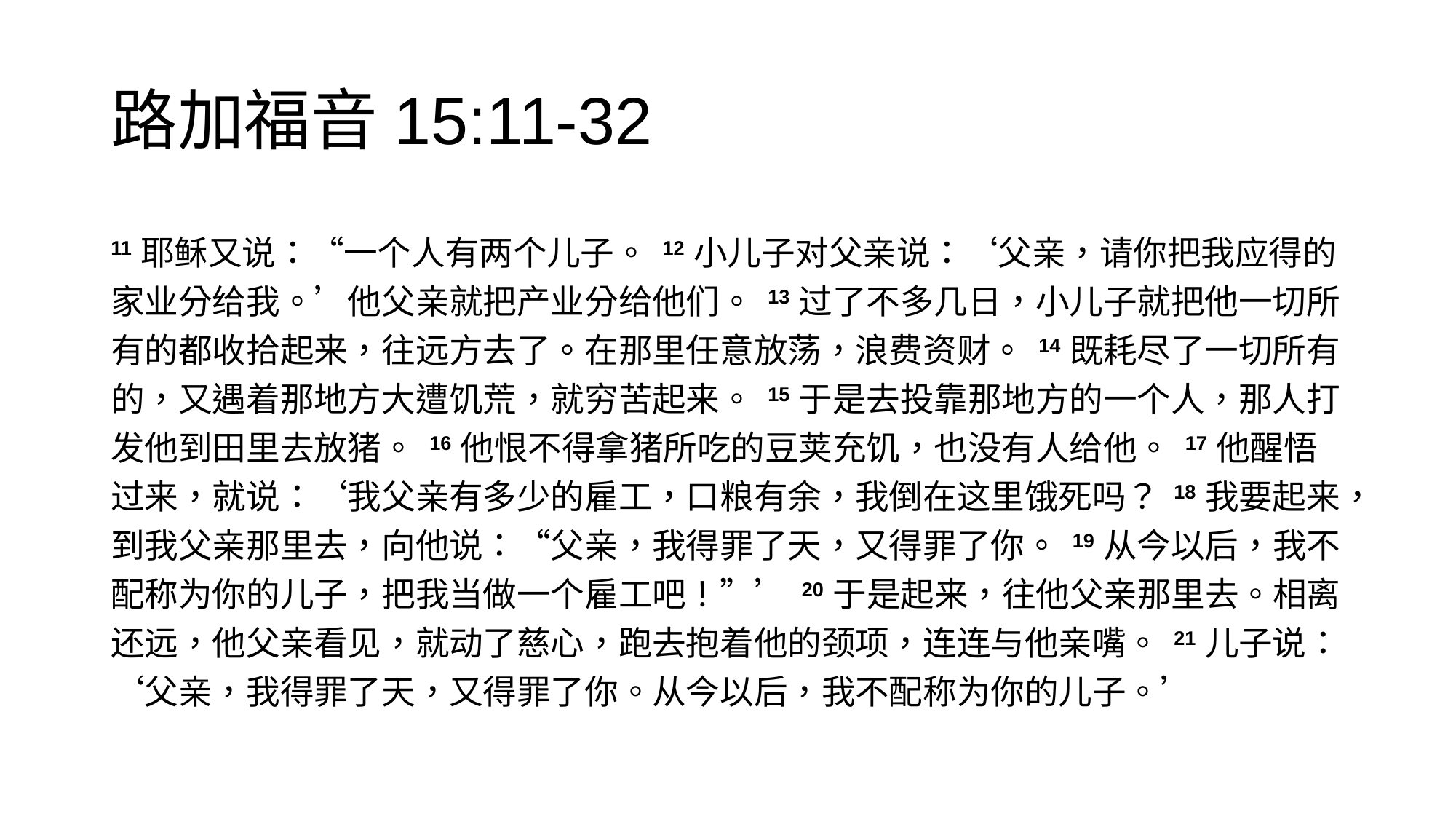

# 路加福音15:11-32
11 耶稣又说：“一个人有两个儿子。 12 小儿子对父亲说：‘父亲，请你把我应得的家业分给我。’他父亲就把产业分给他们。 13 过了不多几日，小儿子就把他一切所有的都收拾起来，往远方去了。在那里任意放荡，浪费资财。 14 既耗尽了一切所有的，又遇着那地方大遭饥荒，就穷苦起来。 15 于是去投靠那地方的一个人，那人打发他到田里去放猪。 16 他恨不得拿猪所吃的豆荚充饥，也没有人给他。 17 他醒悟过来，就说：‘我父亲有多少的雇工，口粮有余，我倒在这里饿死吗？ 18 我要起来，到我父亲那里去，向他说：“父亲，我得罪了天，又得罪了你。 19 从今以后，我不配称为你的儿子，把我当做一个雇工吧！”’ 20 于是起来，往他父亲那里去。相离还远，他父亲看见，就动了慈心，跑去抱着他的颈项，连连与他亲嘴。 21 儿子说：‘父亲，我得罪了天，又得罪了你。从今以后，我不配称为你的儿子。’